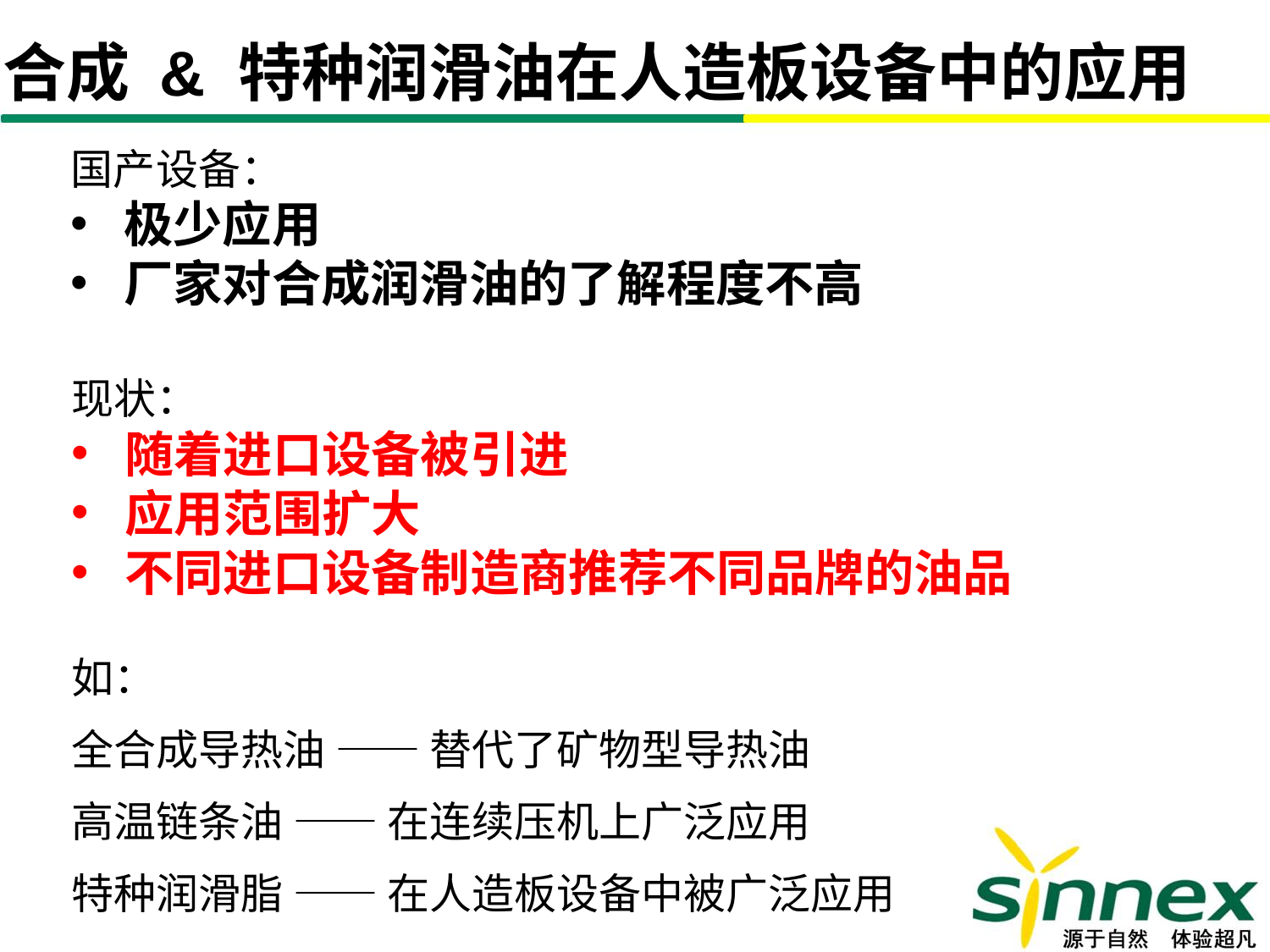

合成 & 特种润滑油在人造板设备中的应用
国产设备：
 极少应用
 厂家对合成润滑油的了解程度不高
现状：
 随着进口设备被引进
 应用范围扩大
 不同进口设备制造商推荐不同品牌的油品

如：
全合成导热油 —— 替代了矿物型导热油
高温链条油 —— 在连续压机上广泛应用
特种润滑脂 —— 在人造板设备中被广泛应用